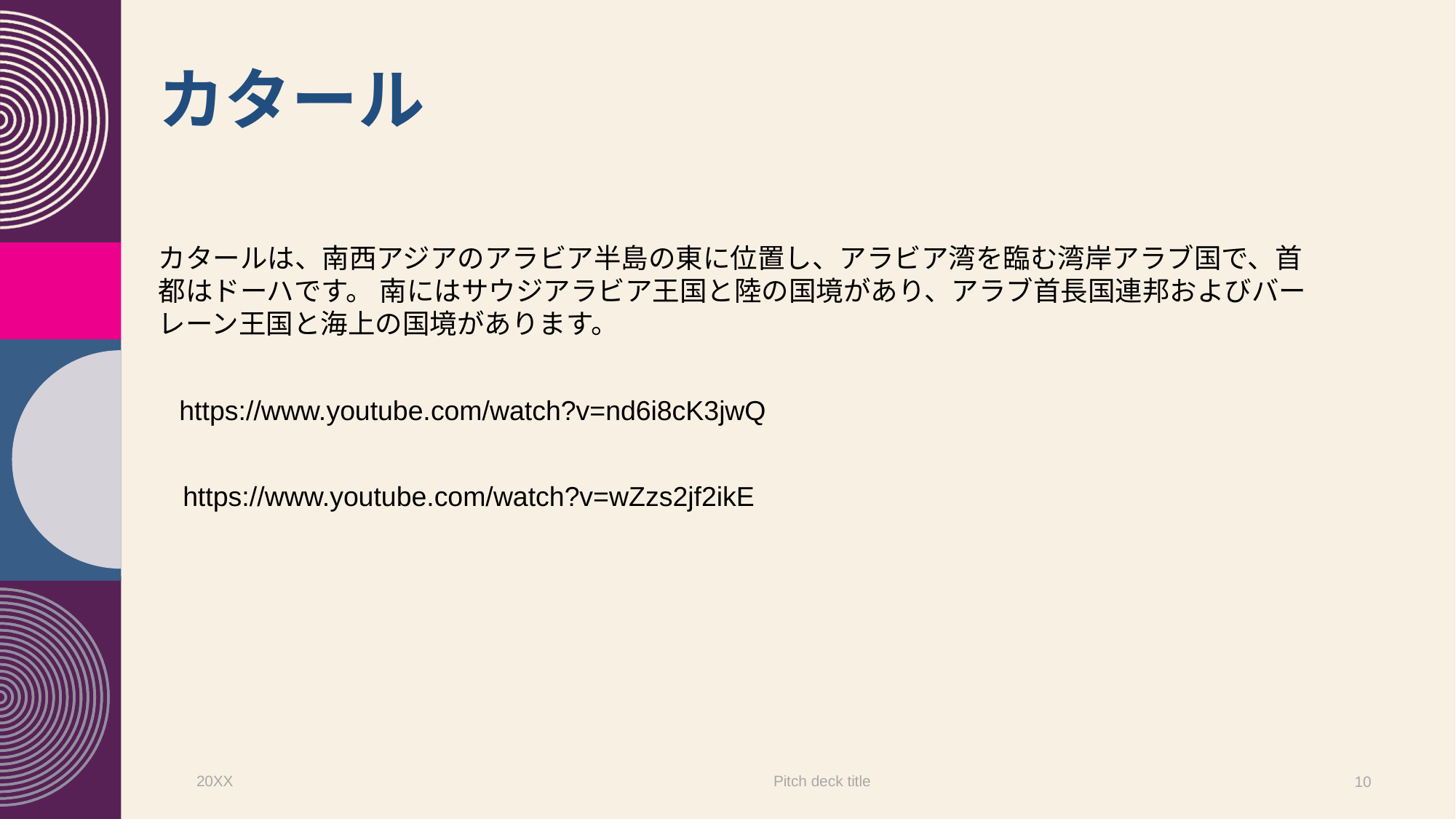

# カタール
カタールは、南西アジアのアラビア半島の東に位置し、アラビア湾を臨む湾岸アラブ国で、首都はドーハです。 南にはサウジアラビア王国と陸の国境があり、アラブ首長国連邦およびバーレーン王国と海上の国境があります。
https://www.youtube.com/watch?v=nd6i8cK3jwQ
https://www.youtube.com/watch?v=wZzs2jf2ikE
Pitch deck title
20XX
10